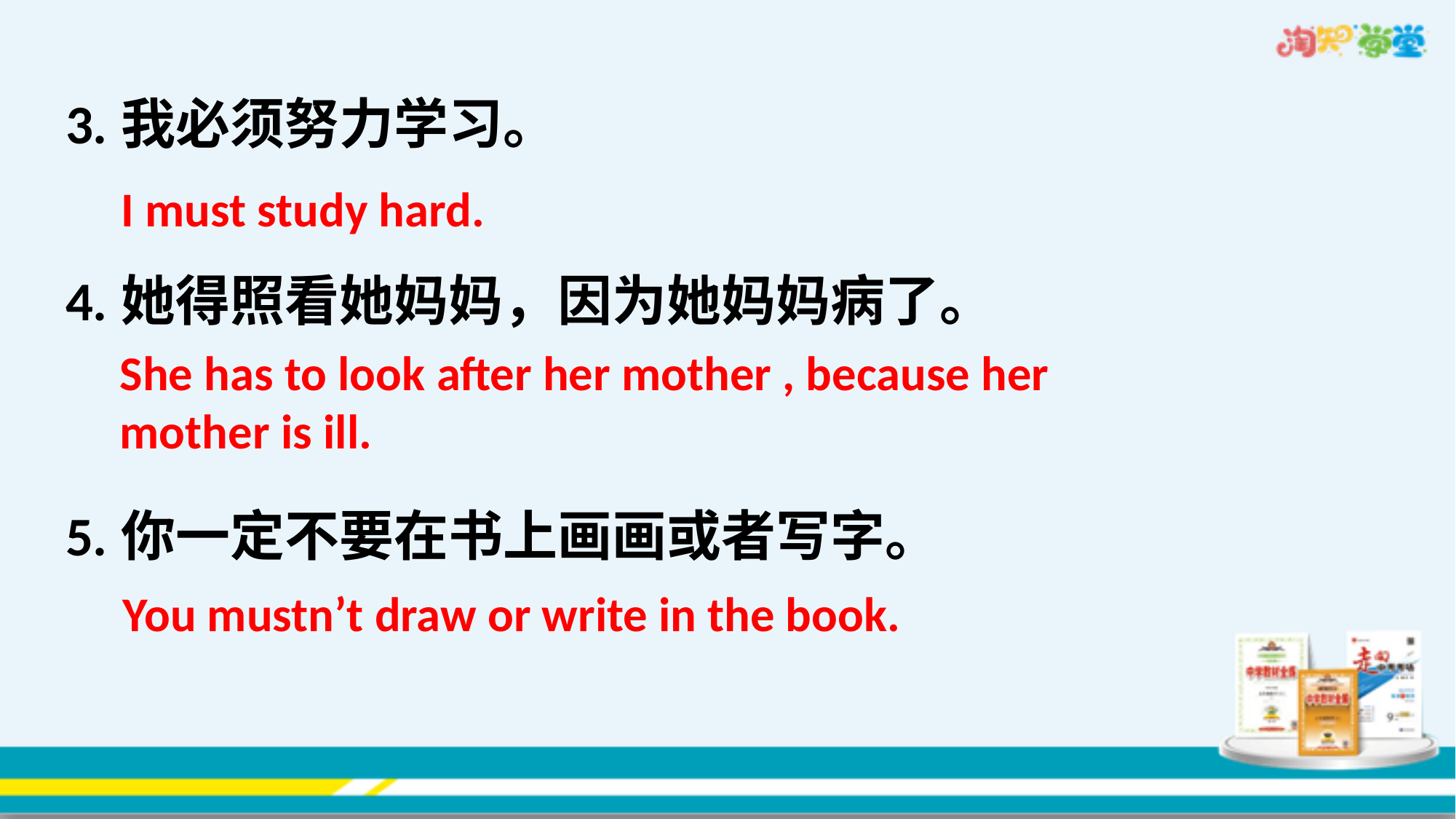

3.我必须努力学习。

4.她得照看她妈妈，因为她妈妈病了。

5.你一定不要在书上画画或者写字。

I must study hard.
She has to look after her mother , because her mother is ill.
You mustn’t draw or write in the book.